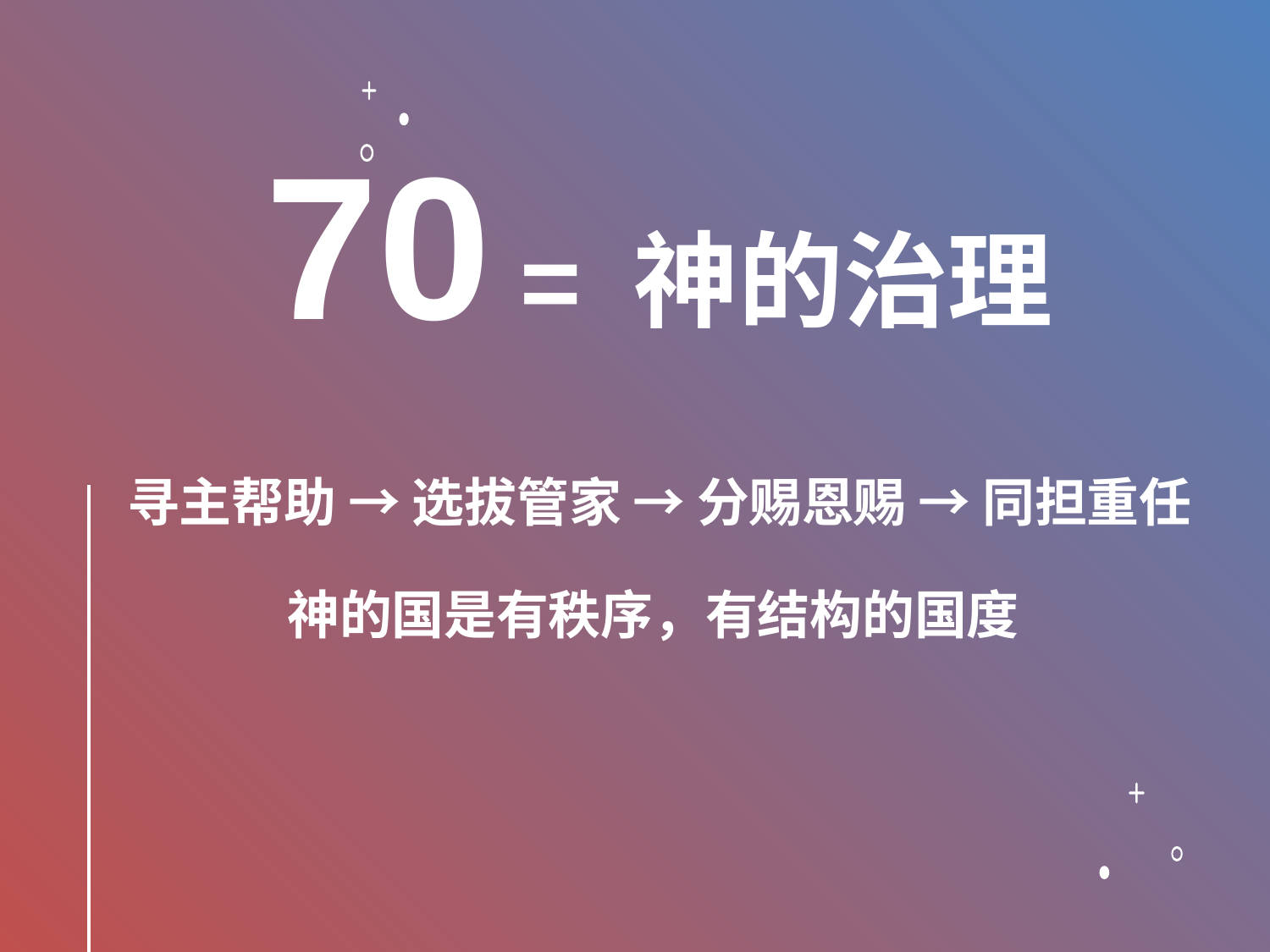

# 70 = 神的治理 寻主帮助 → 选拔管家 → 分赐恩赐 → 同担重任 神的国是有秩序，有结构的国度